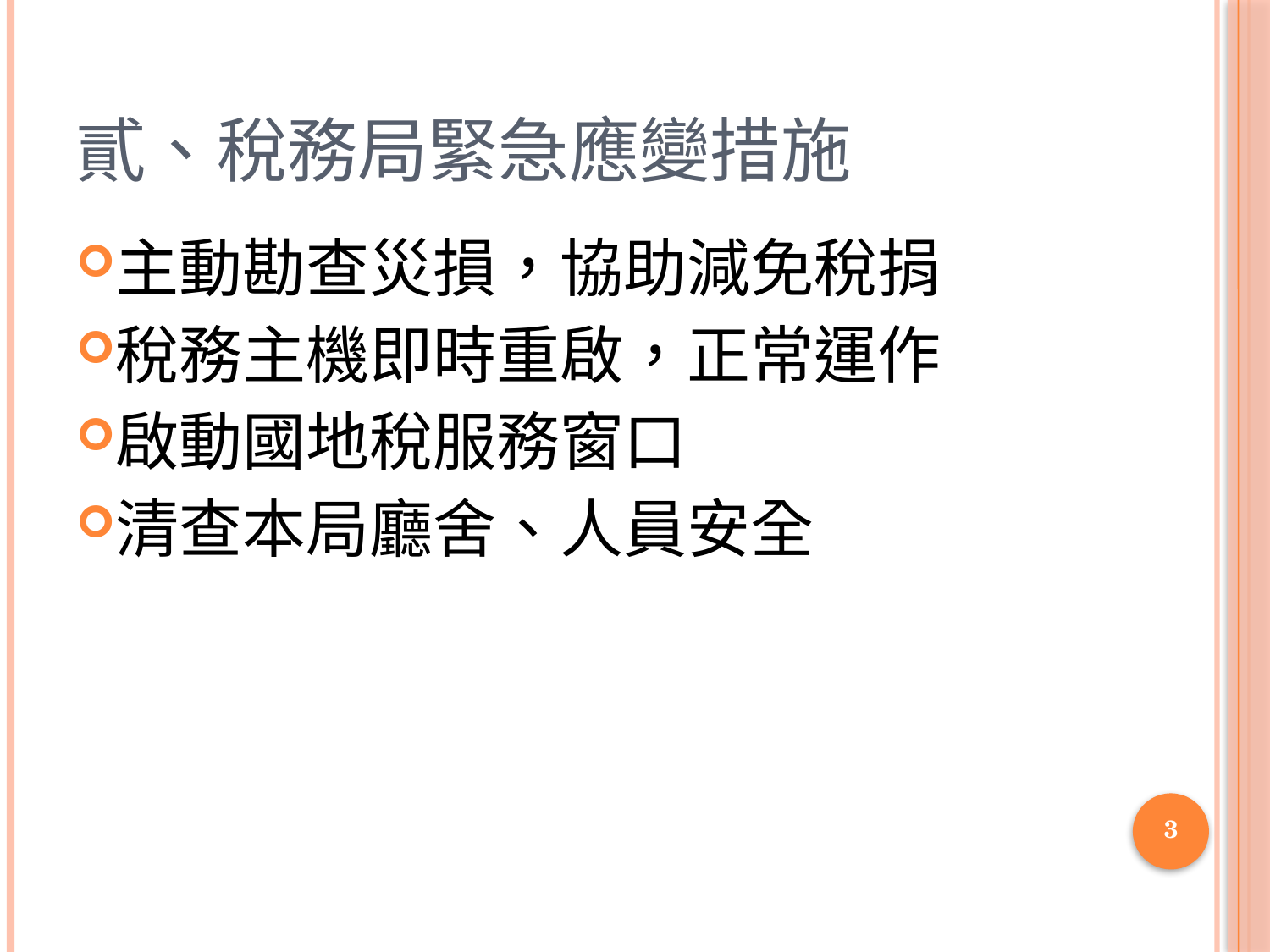

# 貳、稅務局緊急應變措施
主動勘查災損，協助減免稅捐
稅務主機即時重啟，正常運作
啟動國地稅服務窗口
清查本局廳舍、人員安全
3